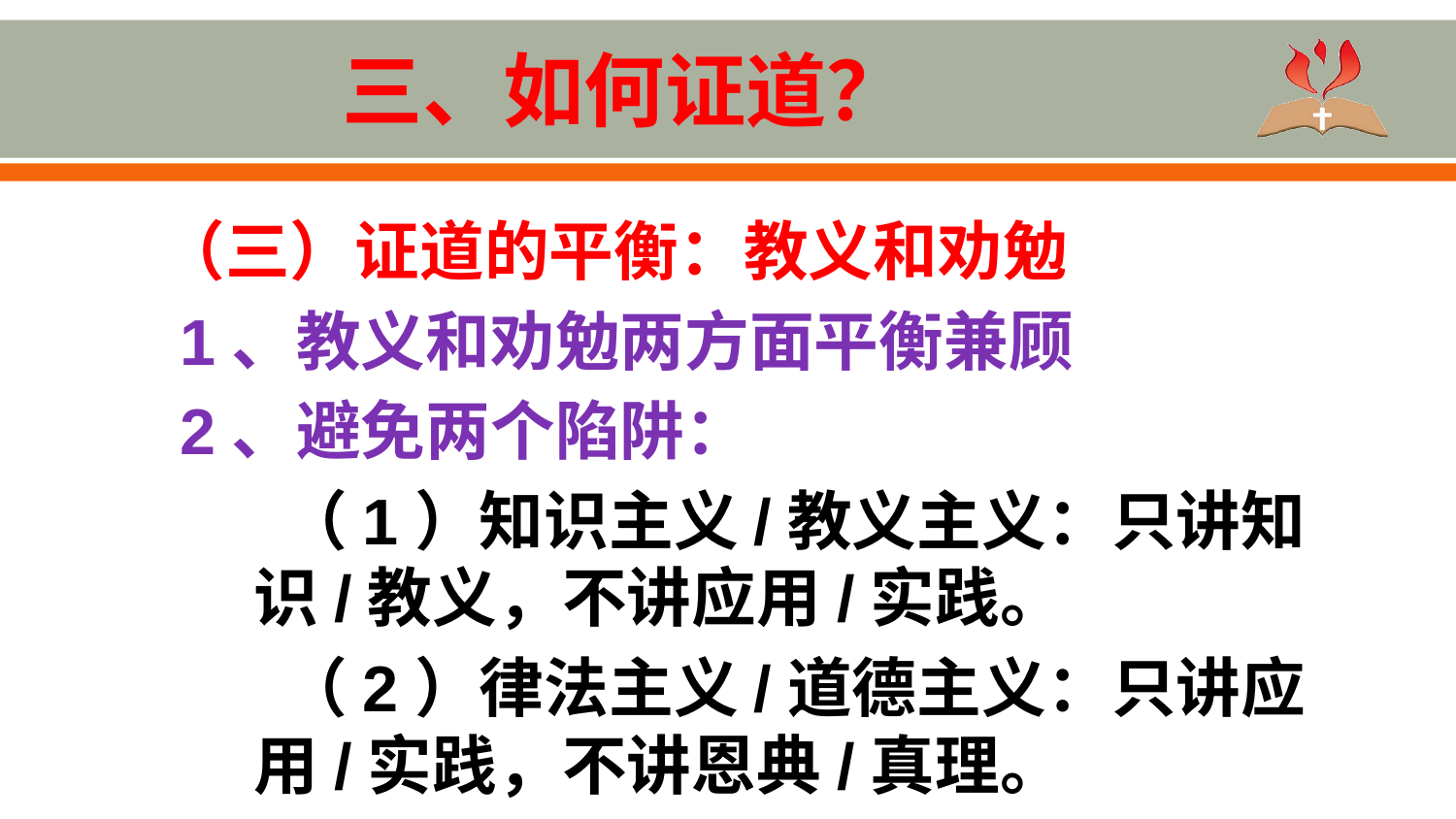

# 三、如何证道？
        （三）证道的平衡：教义和劝勉
      1、教义和劝勉两方面平衡兼顾
      2、避免两个陷阱：
            （1）知识主义/教义主义：只讲知识/教义，不讲应用/实践。
            （2）律法主义/道德主义：只讲应用/实践，不讲恩典/真理。

27